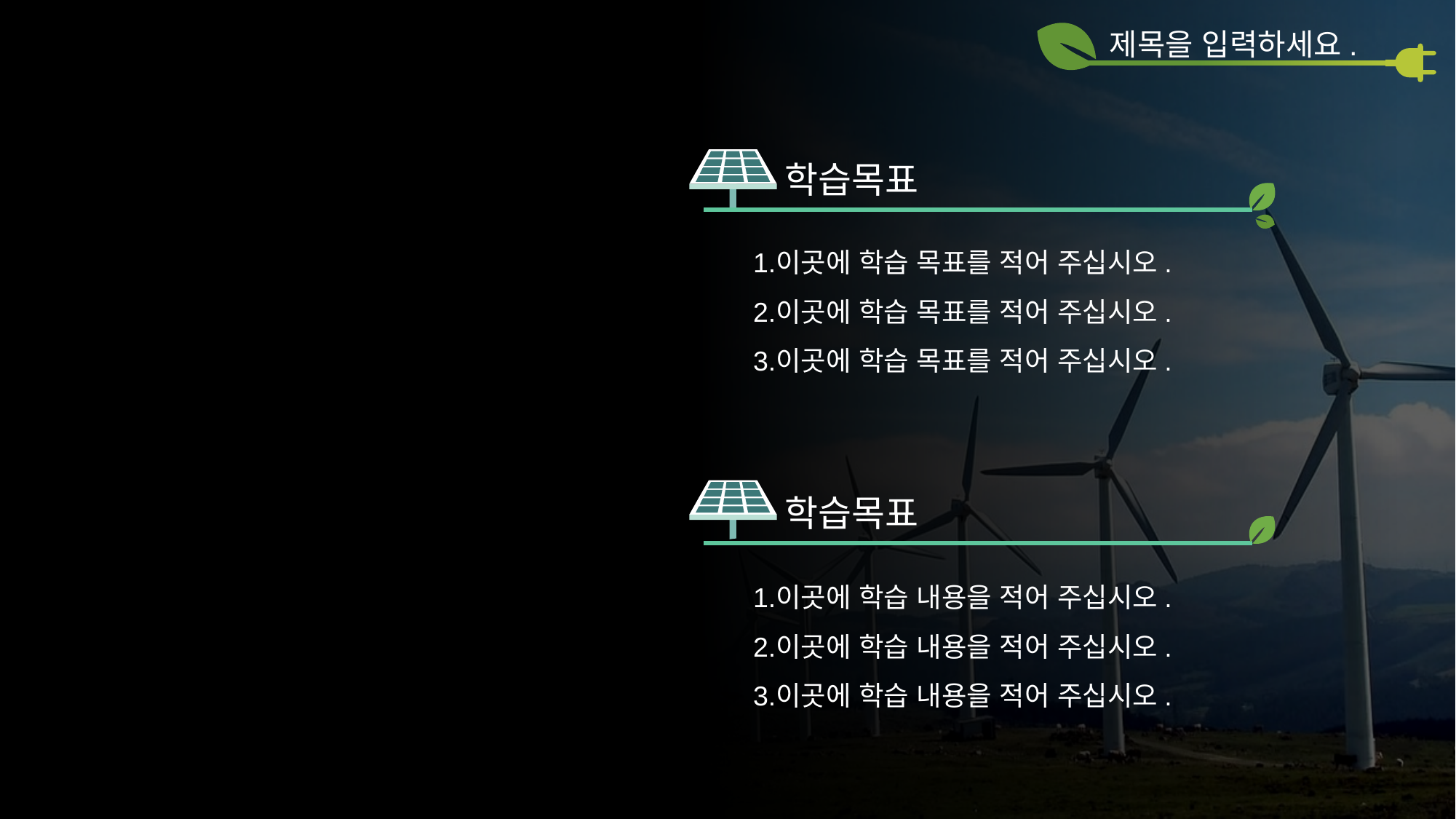

제목을 입력하세요.

학습목표

이곳에 학습 목표를 적어 주십시오.
이곳에 학습 목표를 적어 주십시오.
이곳에 학습 목표를 적어 주십시오.

학습목표

이곳에 학습 내용을 적어 주십시오.
이곳에 학습 내용을 적어 주십시오.
이곳에 학습 내용을 적어 주십시오.